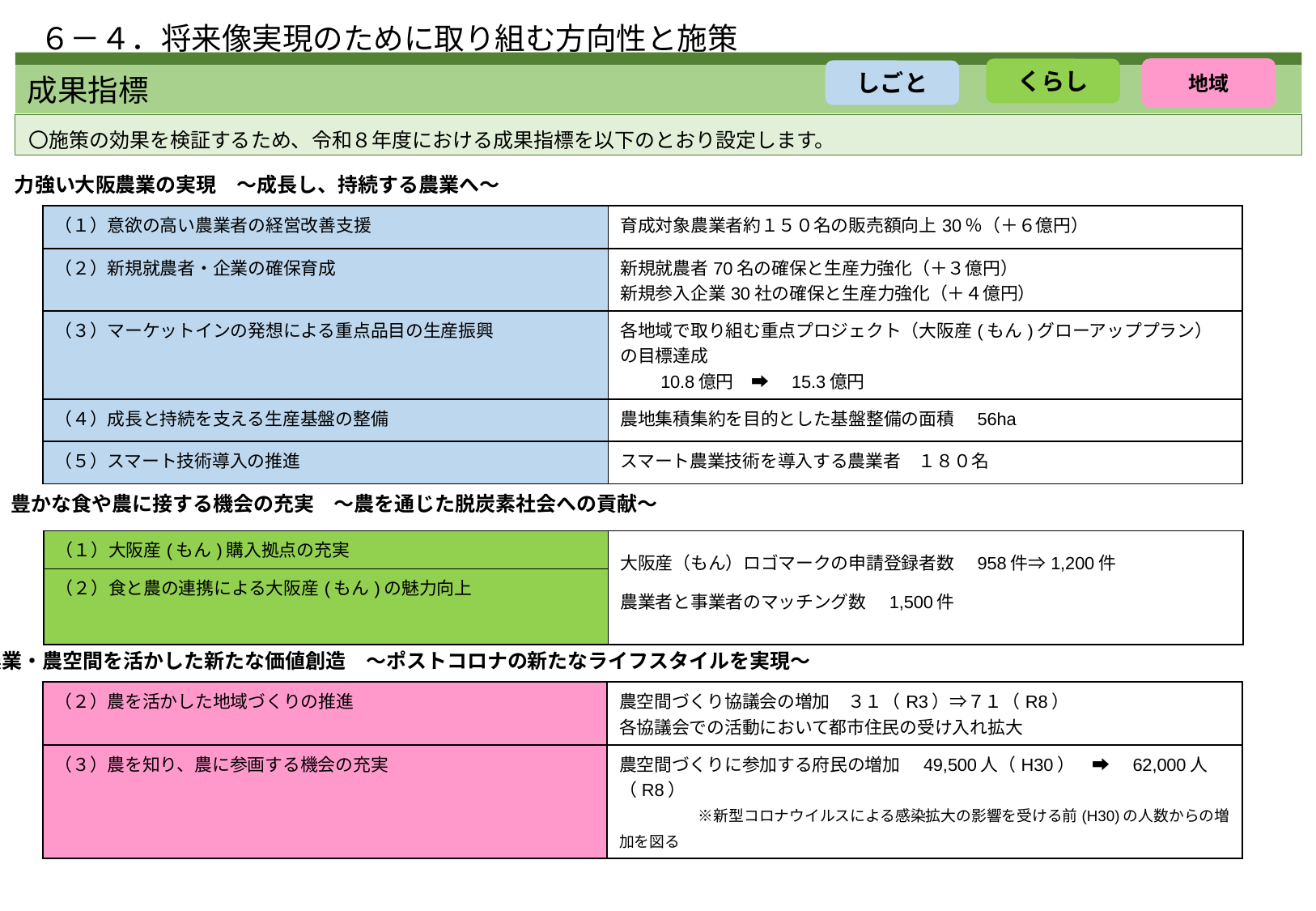

６－４．将来像実現のために取り組む方向性と施策

地域
くらし
しごと
成果指標

〇施策の効果を検証するため、令和８年度における成果指標を以下のとおり設定します。
　力強い大阪農業の実現　～成長し、持続する農業へ～
| （１）意欲の高い農業者の経営改善支援 | 育成対象農業者約１５０名の販売額向上30％（＋６億円） |
| --- | --- |
| （２）新規就農者・企業の確保育成 | 新規就農者70名の確保と生産力強化（＋３億円） 新規参入企業30社の確保と生産力強化（＋４億円） |
| （３）マーケットインの発想による重点品目の生産振興 | 各地域で取り組む重点プロジェクト（大阪産(もん)グローアッププラン）の目標達成 　　10.8億円　➡　15.3億円 |
| （４）成長と持続を支える生産基盤の整備 | 農地集積集約を目的とした基盤整備の面積　56ha |
| （５）スマート技術導入の推進 | スマート農業技術を導入する農業者　１８０名 |
　豊かな食や農に接する機会の充実　～農を通じた脱炭素社会への貢献～
| （１）大阪産(もん)購入拠点の充実 | 大阪産（もん）ロゴマークの申請登録者数　958件⇒1,200件 農業者と事業者のマッチング数　1,500件 |
| --- | --- |
| （２）食と農の連携による大阪産(もん)の魅力向上 |  |
　農業・農空間を活かした新たな価値創造　～ポストコロナの新たなライフスタイルを実現～
| （２）農を活かした地域づくりの推進 | 農空間づくり協議会の増加　３１（R3）⇒７１（R8） 各協議会での活動において都市住民の受け入れ拡大 |
| --- | --- |
| （３）農を知り、農に参画する機会の充実 | 農空間づくりに参加する府民の増加　49,500人（H30）　➡　62,000人（R8） 　　　　※新型コロナウイルスによる感染拡大の影響を受ける前(H30)の人数からの増加を図る |